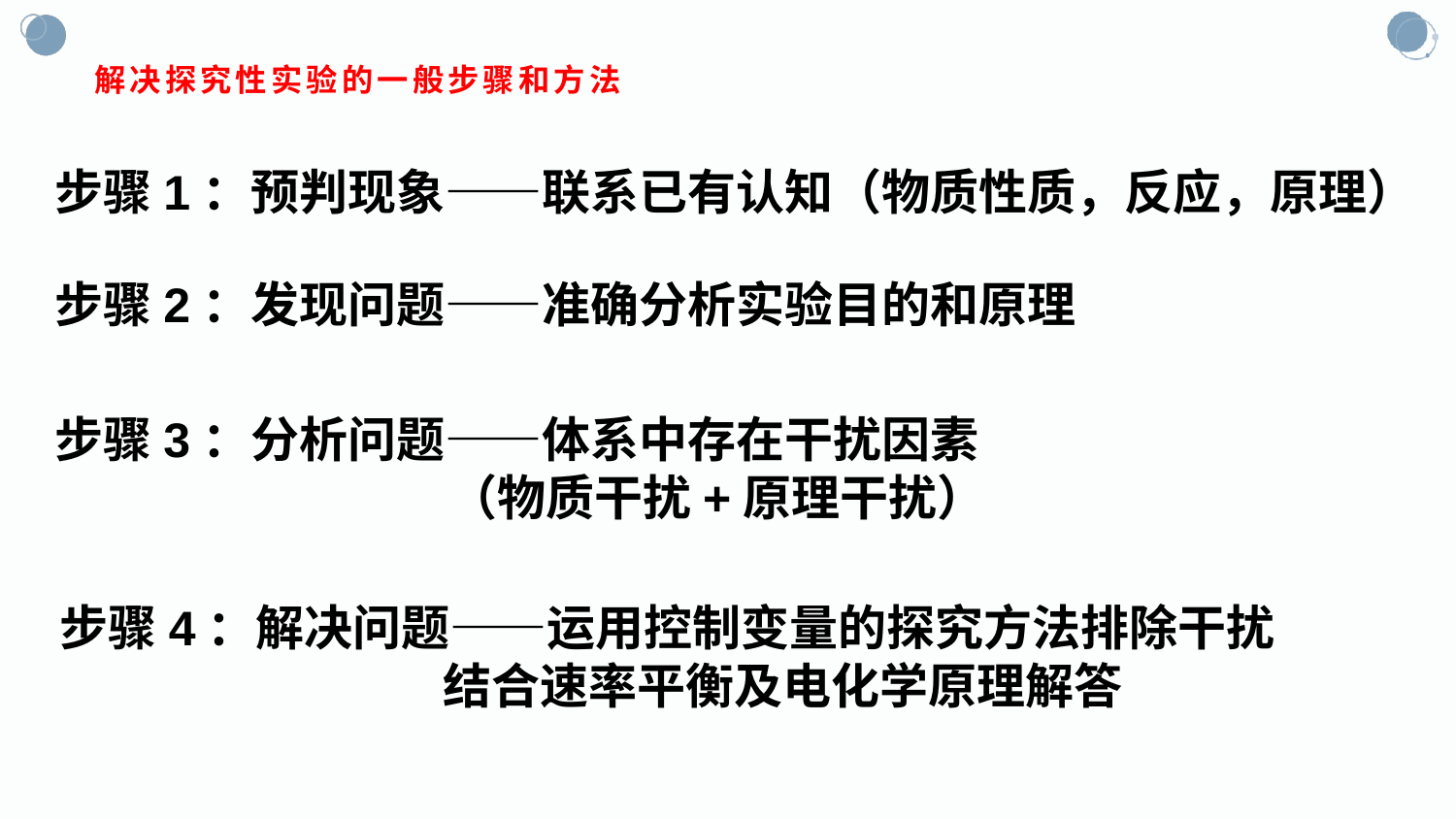

# 解决探究性实验的一般步骤和方法
步骤1：预判现象——联系已有认知（物质性质，反应，原理）
步骤2：发现问题——准确分析实验目的和原理
步骤3：分析问题——体系中存在干扰因素
                                   （物质干扰+原理干扰）
步骤4：解决问题——运用控制变量的探究方法排除干扰
                                  结合速率平衡及电化学原理解答